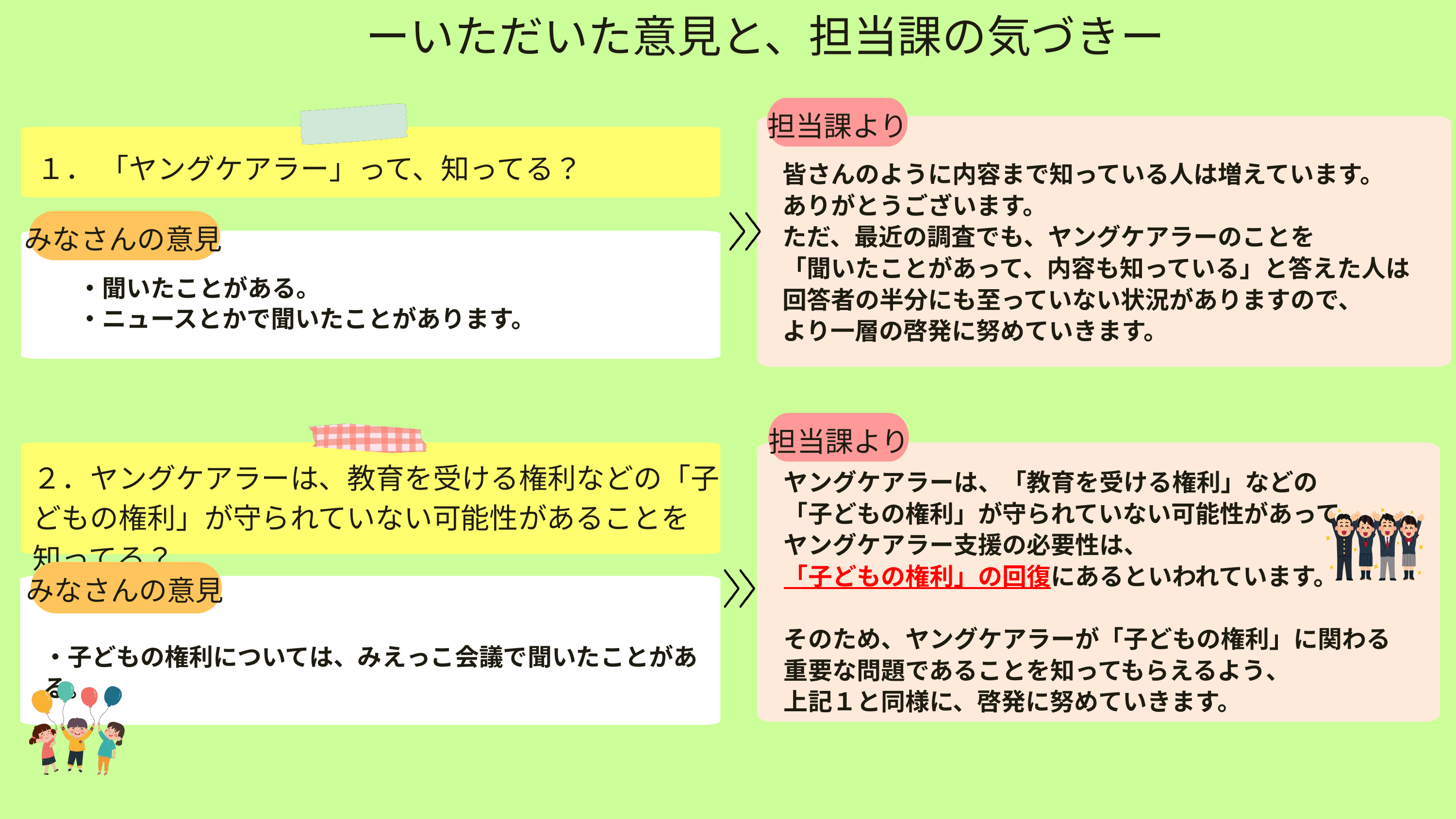

ーいただいた意見と、担当課の気づきー
担当課より

１． 「ヤングケアラー」って、知ってる？
皆さんのように内容まで知っている人は増えています。
ありがとうございます。
ただ、最近の調査でも、ヤングケアラーのことを
「聞いたことがあって、内容も知っている」と答えた人は
回答者の半分にも至っていない状況がありますので、
より一層の啓発に努めていきます。

みなさんの意見

・聞いたことがある。
・ニュースとかで聞いたことがあります。
担当課より

２．ヤングケアラーは、教育を受ける権利などの「子どもの権利」が守られていない可能性があることを知ってる？
ヤングケアラーは、「教育を受ける権利」などの
「子どもの権利」が守られていない可能性があって、
ヤングケアラー支援の必要性は、
「子どもの権利」の回復にあるといわれています。

そのため、ヤングケアラーが「子どもの権利」に関わる
重要な問題であることを知ってもらえるよう、
上記１と同様に、啓発に努めていきます。

みなさんの意見

・子どもの権利については、みえっこ会議で聞いたことがある。